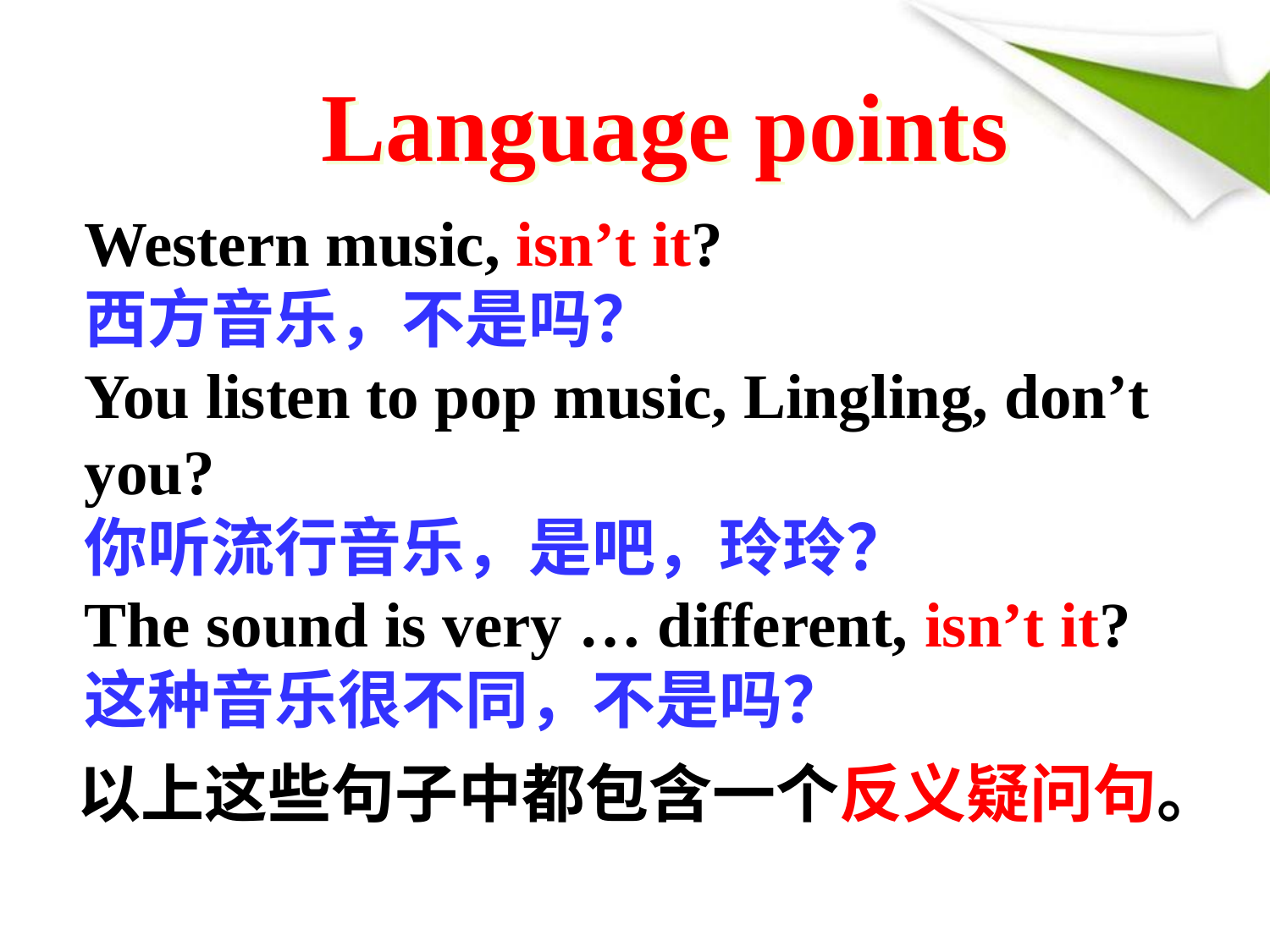

Language points
Western music, isn’t it?
西方音乐，不是吗？
You listen to pop music, Lingling, don’t you?
你听流行音乐，是吧，玲玲？
The sound is very … different, isn’t it?
这种音乐很不同，不是吗？
以上这些句子中都包含一个反义疑问句。